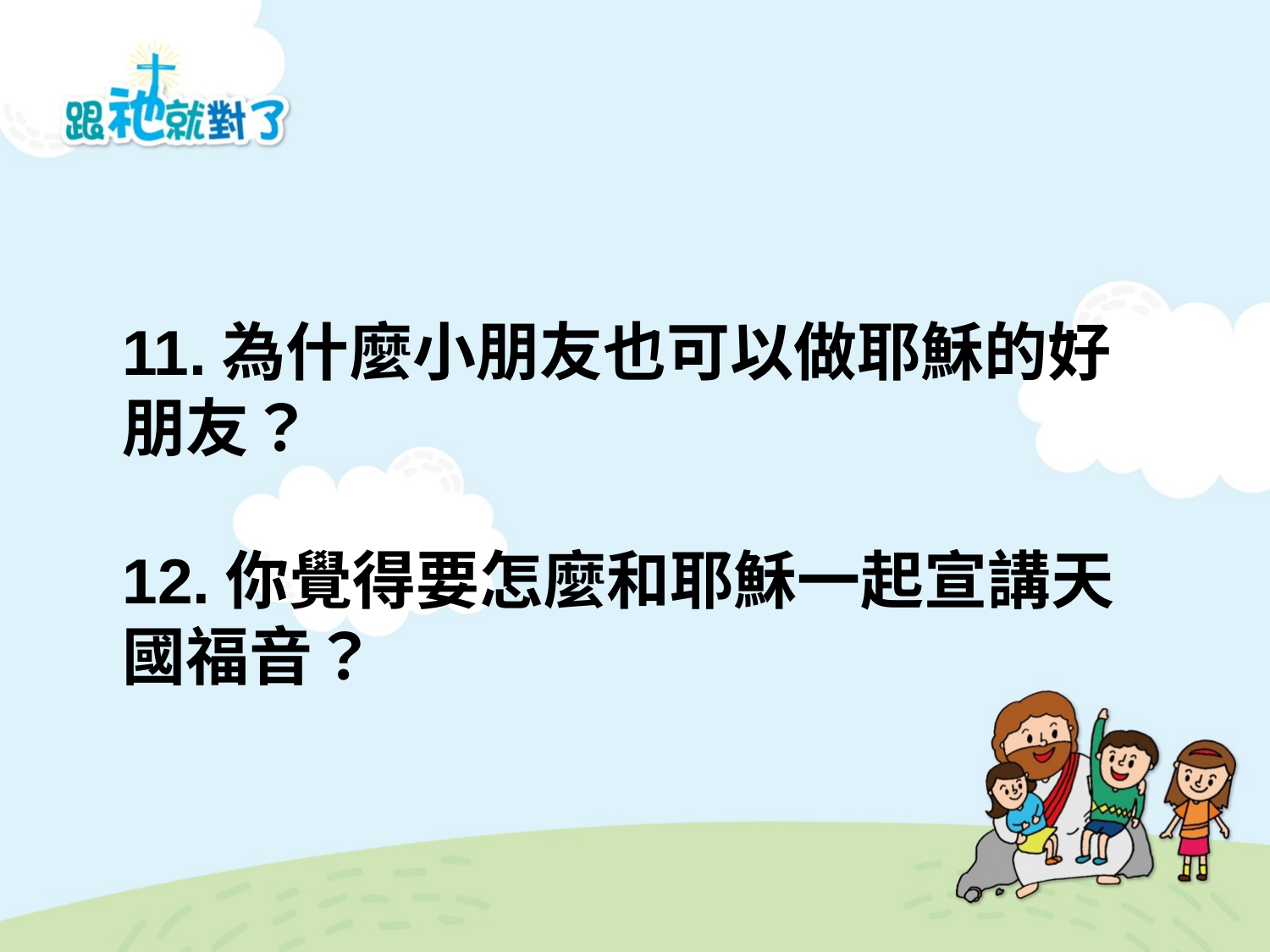

11.為什麼小朋友也可以做耶穌的好朋友？

12.你覺得要怎麼和耶穌一起宣講天國福音？